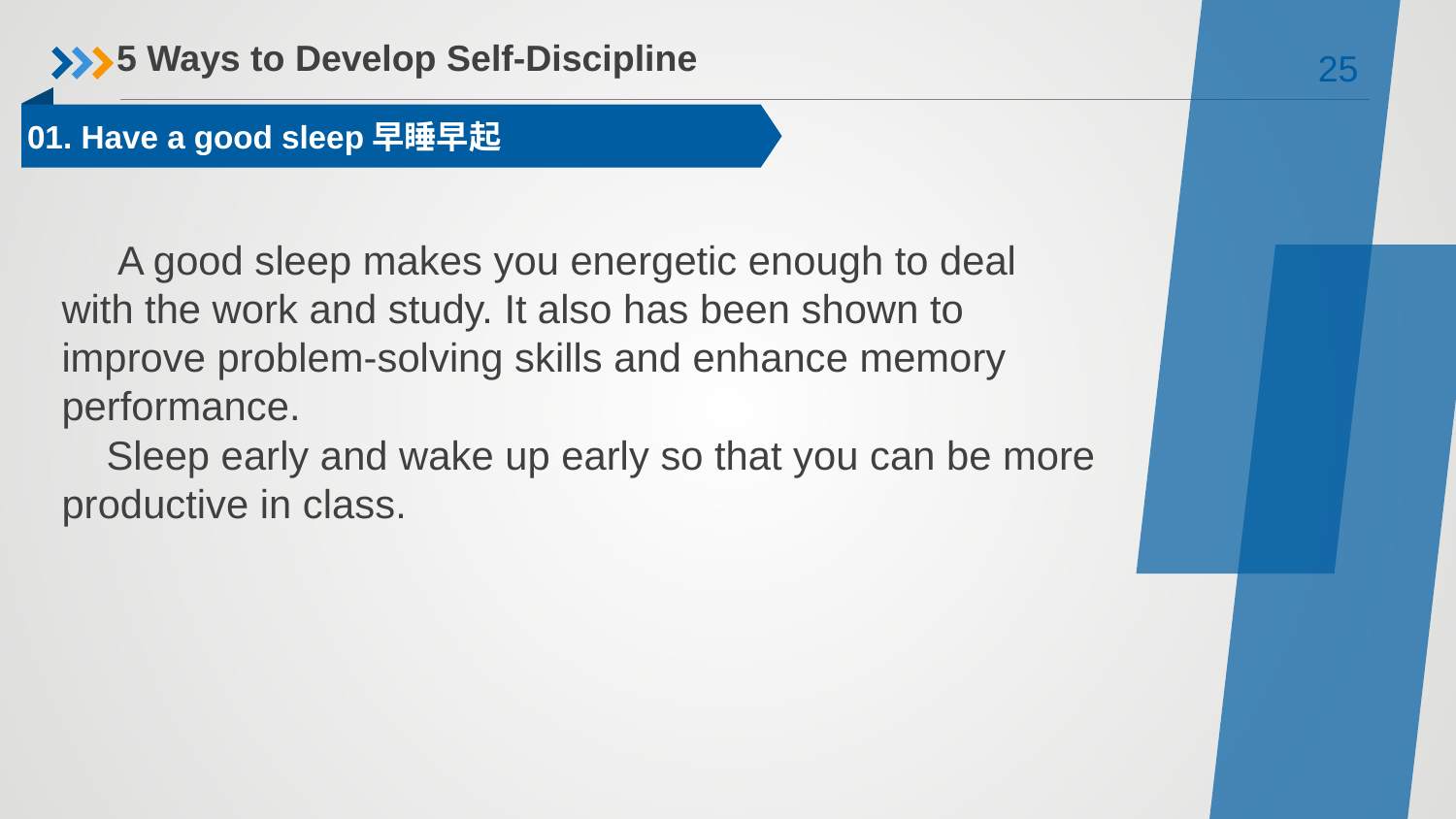

5 Ways to Develop Self-Discipline

01. Have a good sleep早睡早起
     A good sleep makes you energetic enough to deal with the work and study. It also has been shown to improve problem-solving skills and enhance memory performance.
    Sleep early and wake up early so that you can be more productive in class.